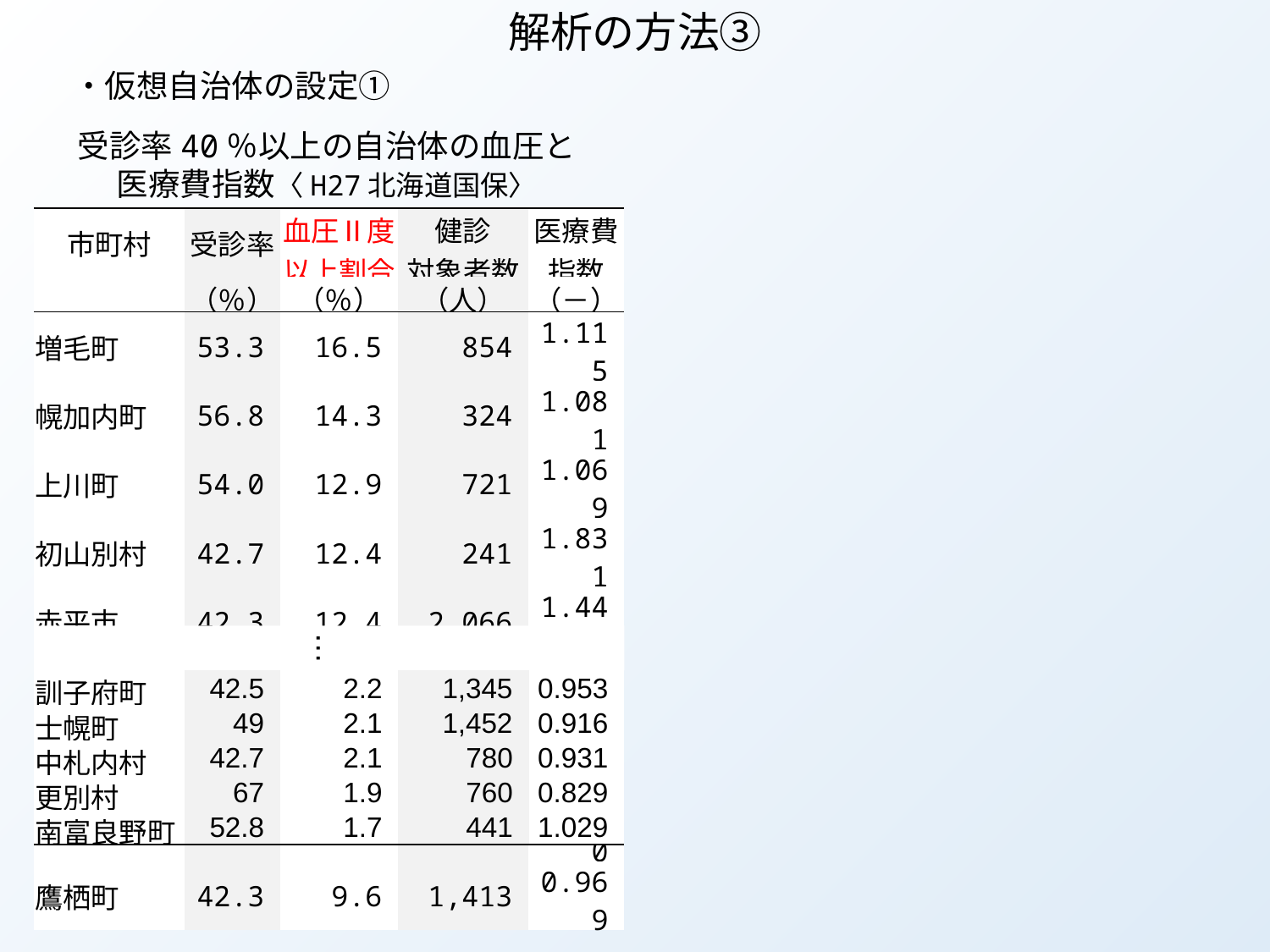

解析の方法③
・仮想自治体の設定①
受診率40％以上の自治体の血圧と
医療費指数〈H27北海道国保〉
| 市町村 | 受診率 | 血圧Ⅱ度 以上割合 | 健診 対象者数 | 医療費 指数 |
| --- | --- | --- | --- | --- |
|  | （％） | （％） | （人） | （－） |
| 増毛町 | 53.3 | 16.5 | 854 | 1.115 |
| 幌加内町 | 56.8 | 14.3 | 324 | 1.081 |
| 上川町 | 54.0 | 12.9 | 721 | 1.069 |
| 初山別村 | 42.7 | 12.4 | 241 | 1.831 |
| 赤平市 | 42.3 | 12.4 | 2,066 | 1.445 |
| 占冠村 | 47.1 | 12.0 | 189 | 1.148 |
| 壮瞥町 | 49.9 | 10.9 | 575 | 1.355 |
| 北竜町 | 50.5 | 9.8 | 533 | 1.120 |
| 鷹栖町 | 42.3 | 9.6 | 1,413 | 0.969 |
…
| 訓子府町 | 42.5 | 2.2 | 1,345 | 0.953 |
| --- | --- | --- | --- | --- |
| 士幌町 | 49 | 2.1 | 1,452 | 0.916 |
| 中札内村 | 42.7 | 2.1 | 780 | 0.931 |
| 更別村 | 67 | 1.9 | 760 | 0.829 |
| 南富良野町 | 52.8 | 1.7 | 441 | 1.029 |